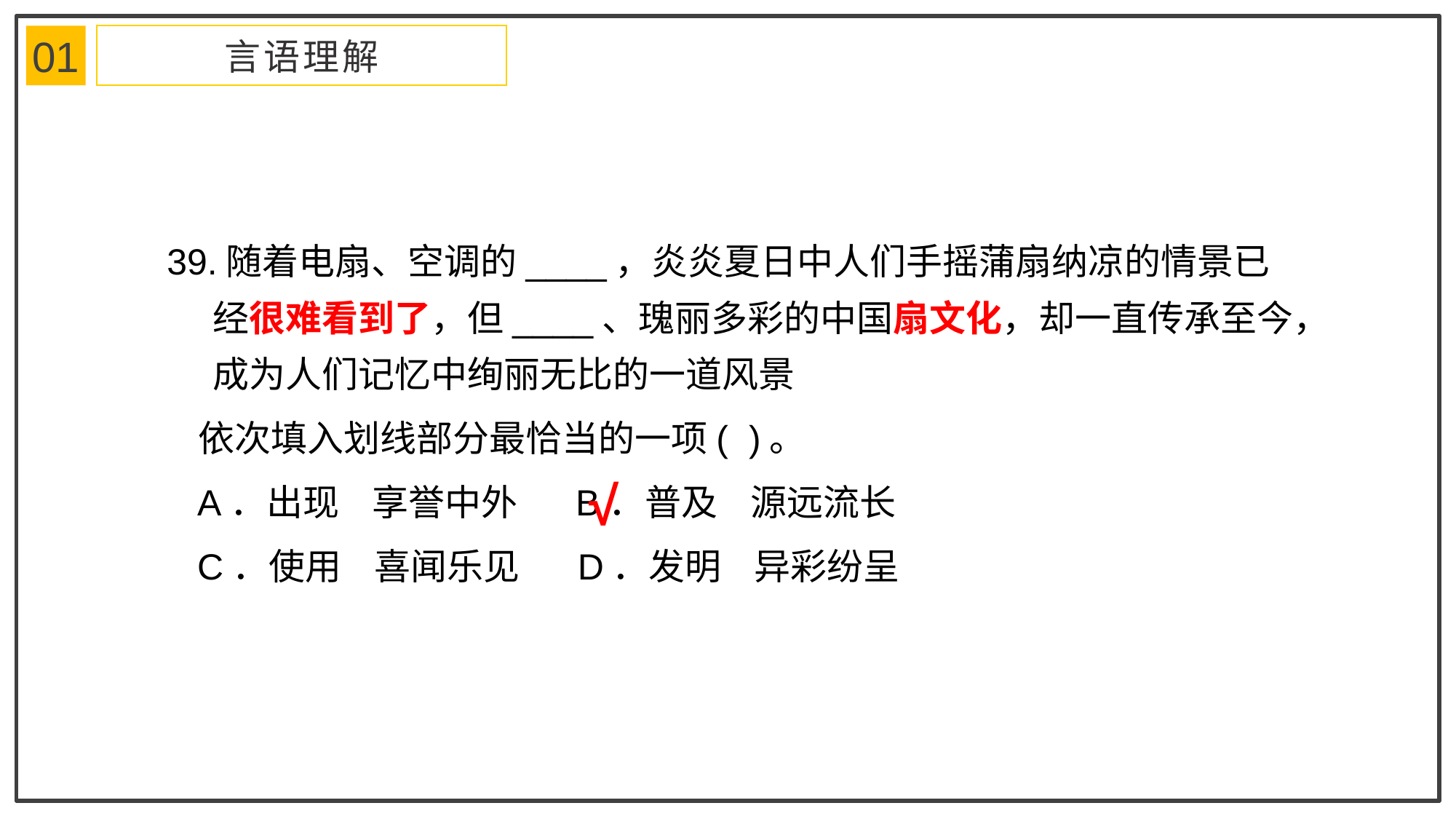

01
言语理解
 39.随着电扇、空调的____，炎炎夏日中人们手摇蒲扇纳凉的情景已经很难看到了，但____、瑰丽多彩的中国扇文化，却一直传承至今，成为人们记忆中绚丽无比的一道风景
    依次填入划线部分最恰当的一项(  )。
    A．出现    享誉中外      B．普及    源远流长
    C．使用    喜闻乐见      D．发明    异彩纷呈
√